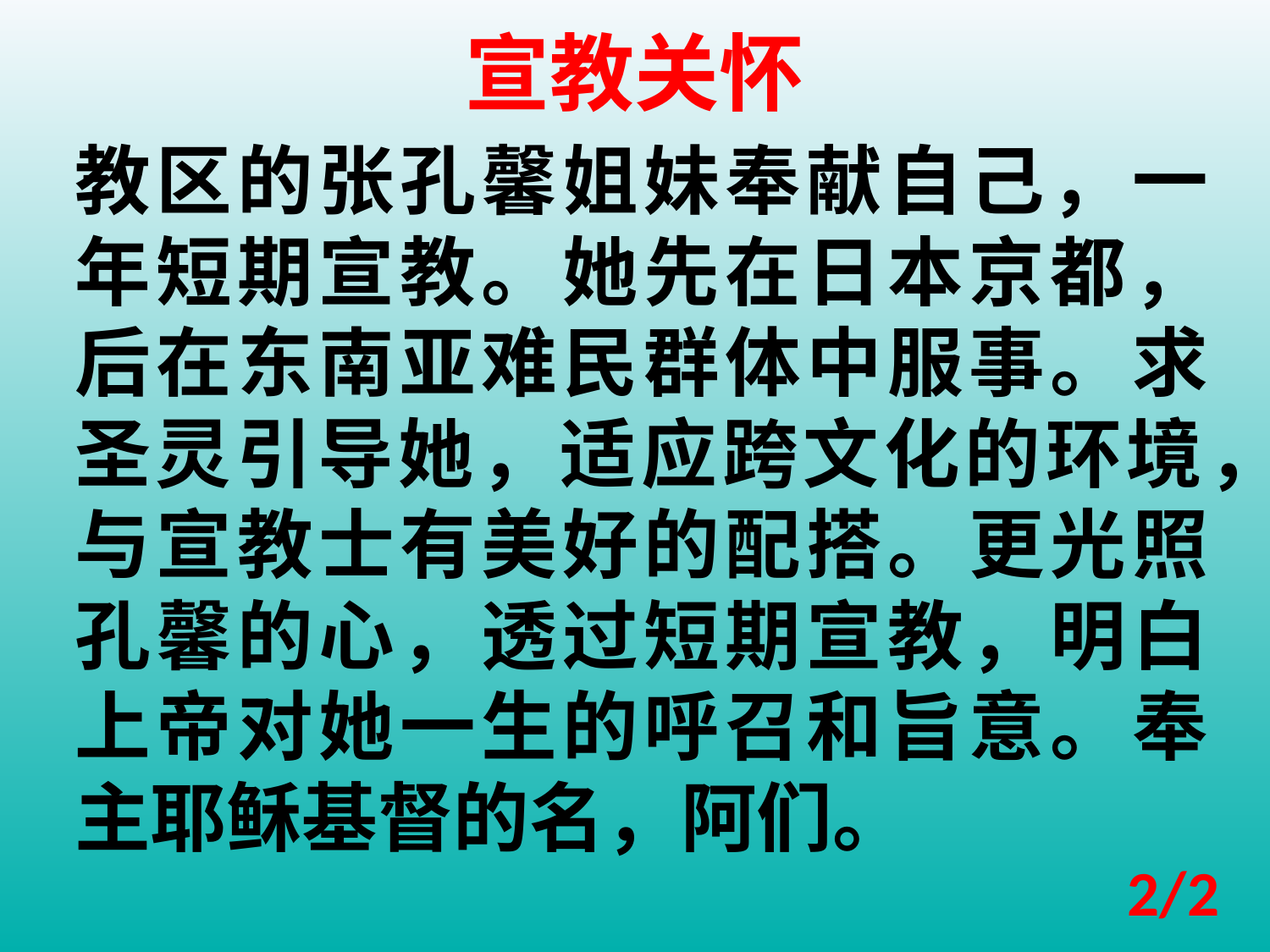

宣教关怀
教区的张孔馨姐妹奉献自己，一年短期宣教。她先在日本京都，后在东南亚难民群体中服事。求圣灵引导她，适应跨文化的环境，与宣教士有美好的配搭。更光照孔馨的心，透过短期宣教，明白上帝对她一生的呼召和旨意。奉主耶稣基督的名，阿们。
2/2